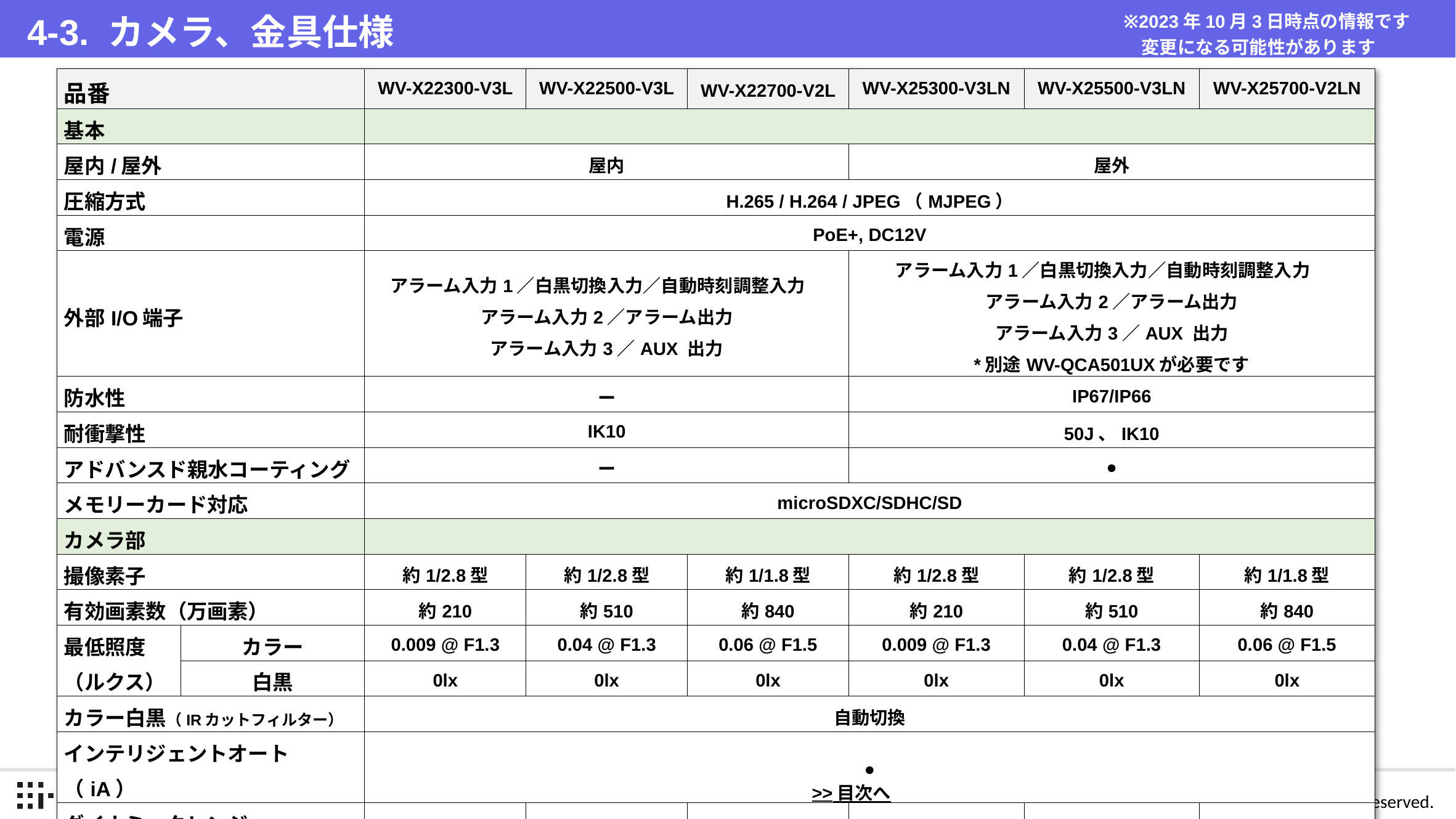

# 4-3. カメラ、金具仕様
※2023年10月3日時点の情報です
　変更になる可能性があります
| 品番 |  | WV-X22300-V3L | WV-X22500-V3L | WV-X22700-V2L | WV-X25300-V3LN | WV-X25500-V3LN | WV-X25700-V2LN |
| --- | --- | --- | --- | --- | --- | --- | --- |
| 基本 |  |  |  |  |  |  |  |
| 屋内/屋外 |  | 屋内 |  |  | 屋外 | 屋外 |  |
| 圧縮方式 |  | H.265 / H.264 / JPEG（MJPEG） |  |  |  |  |  |
| 電源 |  | PoE+, DC12V |  |  |  |  |  |
| 外部I/O端子 |  | アラーム入力1／白黒切換入力／自動時刻調整入力　 アラーム入力2／アラーム出力 アラーム入力3／AUX 出力 | ●（利用にはマルチケーブル WV-QCA501UX が必要） |  | アラーム入力1／白黒切換入力／自動時刻調整入力　 アラーム入力2／アラーム出力 アラーム入力3／AUX 出力 \*別途WV-QCA501UXが必要です |  |  |
| 防水性 |  | ー |  |  | IP67/IP66 |  |  |
| 耐衝撃性 |  | IK10 |  |  | 50J、IK10 |  |  |
| アドバンスド親水コーティング |  | ー |  |  | ● |  |  |
| メモリーカード対応 |  | microSDXC/SDHC/SD |  |  |  |  |  |
| カメラ部 |  |  |  |  |  |  |  |
| 撮像素子 |  | 約1/2.8型 | 約1/2.8型 | 約1/1.8型 | 約1/2.8型 | 約1/2.8型 | 約1/1.8型 |
| 有効画素数（万画素） |  | 約210 | 約510 | 約840 | 約210 | 約510 | 約840 |
| 最低照度 （ルクス） | カラー | 0.009 @ F1.3 | 0.04 @ F1.3 | 0.06 @ F1.5 | 0.009 @ F1.3 | 0.04 @ F1.3 | 0.06 @ F1.5 |
|  | 白黒 | 0lx | 0lx | 0lx | 0lx | 0lx | 0lx |
| カラー白黒（IRカットフィルター） |  | 自動切換 |  |  |  |  |  |
| インテリジェントオート（iA） |  | ● |  |  |  |  |  |
| ダイナミックレンジ (スーパーダイナミック) |  | 144dB | 132dB | 132dB | 144dB | 132dB | 132dB |
| 赤外線照明搭載（IR LED） |  | ● |  |  |  |  |  |
| 赤外線照射距離 |  | 50m | 50m | 50m | 50m | 50m | 50m |
>> 目次へ